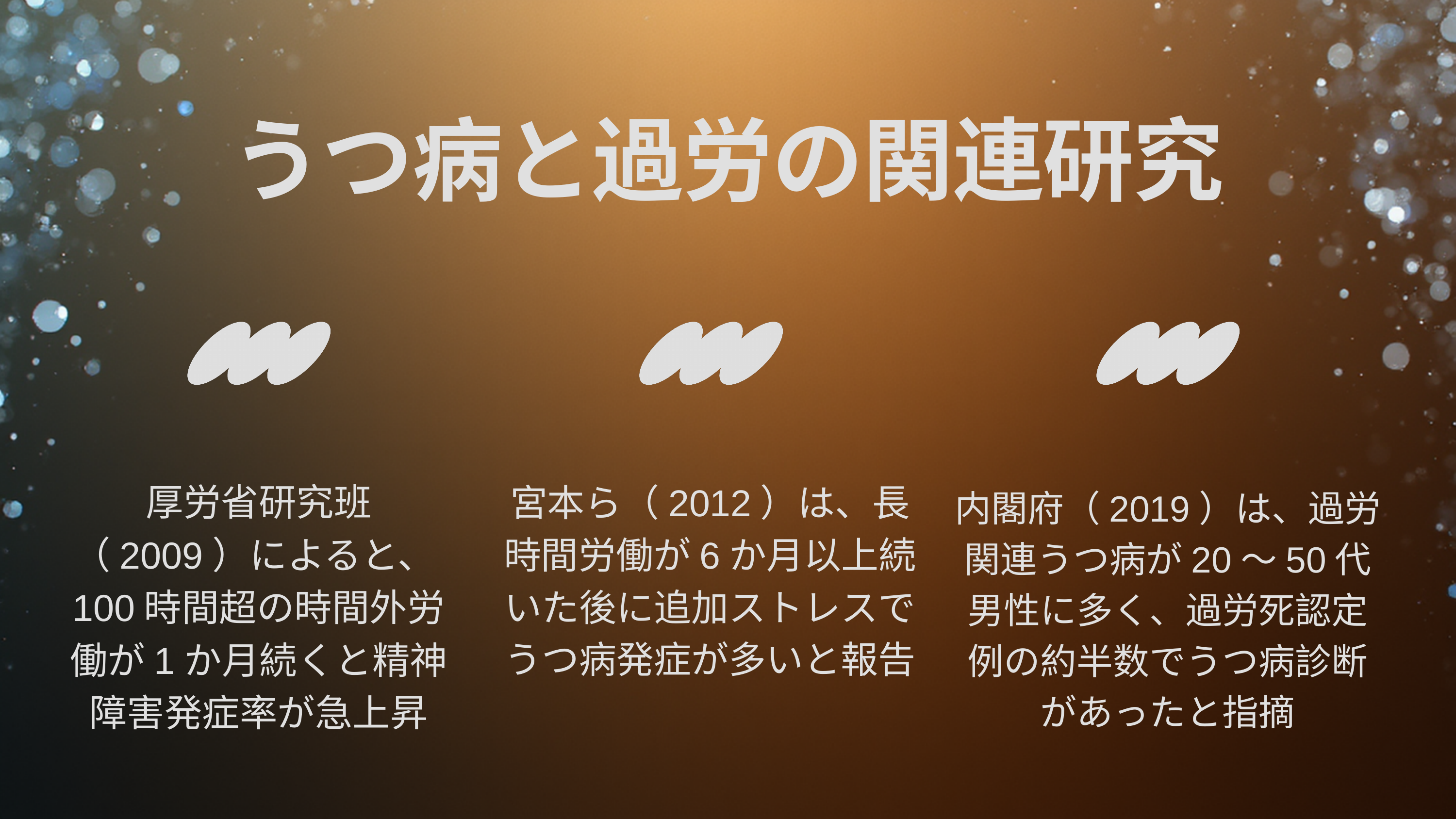

うつ病と過労の関連研究

厚労省研究班（2009）によると、100時間超の時間外労働が1か月続くと精神障害発症率が急上昇
宮本ら（2012）は、長時間労働が6か月以上続いた後に追加ストレスでうつ病発症が多いと報告
内閣府（2019）は、過労関連うつ病が20〜50代男性に多く、過労死認定例の約半数でうつ病診断があったと指摘